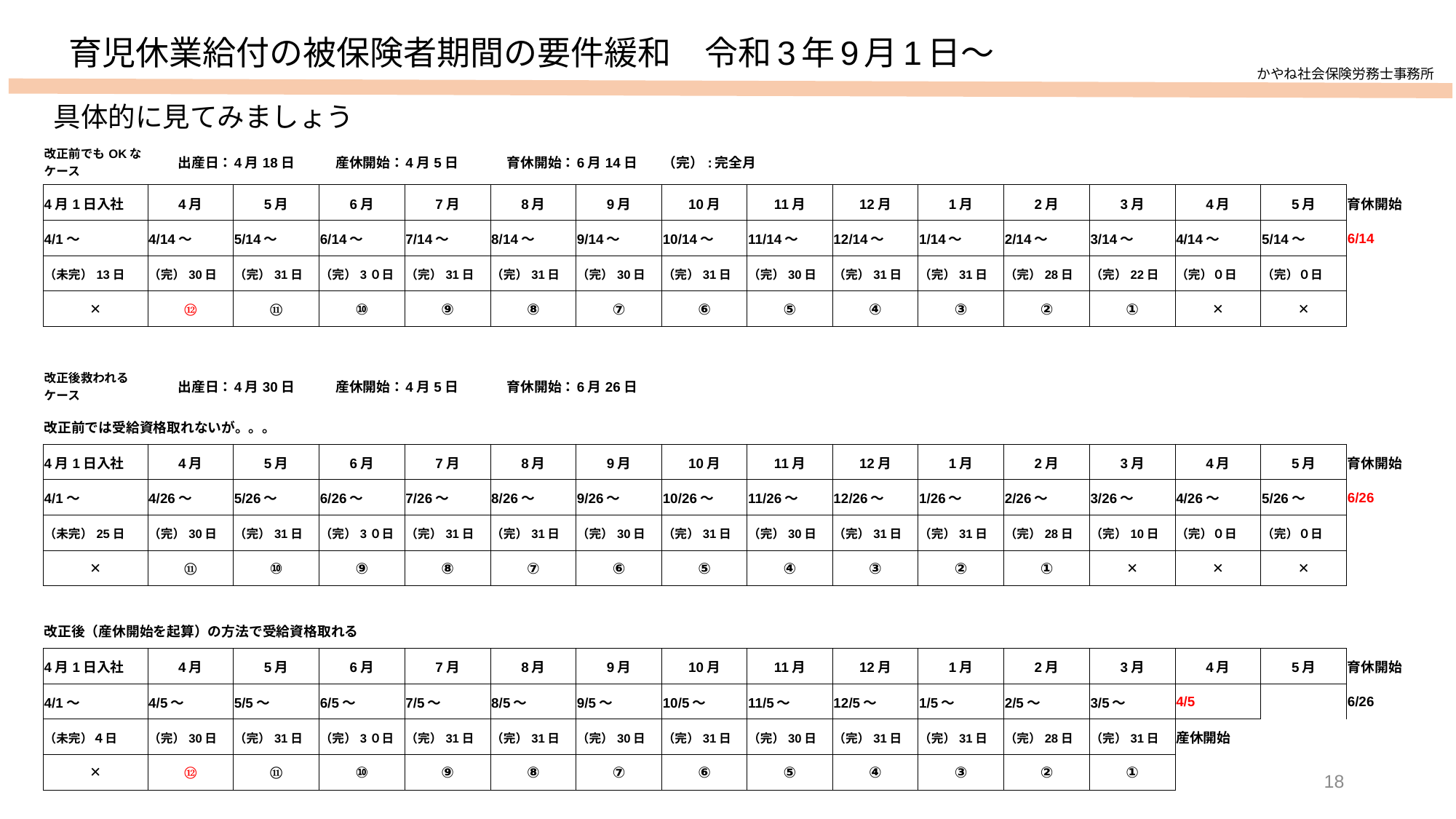

# 育児休業給付の被保険者期間の要件緩和　令和3年9月1日～
かやね社会保険労務士事務所
具体的に見てみましょう
| 改正前でもOKなケース | 出産日： | 4月18日 | 産休開始： | 4月5日 | 育休開始： | 6月14日 | （完）:完全月 |  |  |  |  |  |  |  |  |
| --- | --- | --- | --- | --- | --- | --- | --- | --- | --- | --- | --- | --- | --- | --- | --- |
| 4月1日入社 | 4月 | 5月 | 6月 | 7月 | 8月 | 9月 | 10月 | 11月 | 12月 | 1月 | 2月 | 3月 | 4月 | 5月 | 育休開始 |
| 4/1～ | 4/14～ | 5/14～ | 6/14～ | 7/14～ | 8/14～ | 9/14～ | 10/14～ | 11/14～ | 12/14～ | 1/14～ | 2/14～ | 3/14～ | 4/14～ | 5/14～ | 6/14 |
| （未完）13日 | （完）30日 | （完）31日 | （完）3０日 | （完）31日 | （完）31日 | （完）30日 | （完）31日 | （完）30日 | （完）31日 | （完）31日 | （完）28日 | （完）22日 | （完）０日 | （完）０日 |  |
| ✕ | ⑫ | ⑪ | ⑩ | ⑨ | ⑧ | ⑦ | ⑥ | ⑤ | ④ | ③ | ② | ① | ✕ | ✕ |  |
|  |  |  |  |  |  |  |  |  |  |  |  |  |  |  |  |
| 改正後救われるケース | 出産日： | 4月30日 | 産休開始： | 4月5日 | 育休開始： | 6月26日 |  |  |  |  |  |  |  |  |  |
| 改正前では受給資格取れないが。。。 |  |  |  |  |  |  |  |  |  |  |  |  |  |  |  |
| 4月1日入社 | 4月 | 5月 | 6月 | 7月 | 8月 | 9月 | 10月 | 11月 | 12月 | 1月 | 2月 | 3月 | 4月 | 5月 | 育休開始 |
| 4/1～ | 4/26～ | 5/26～ | 6/26～ | 7/26～ | 8/26～ | 9/26～ | 10/26～ | 11/26～ | 12/26～ | 1/26～ | 2/26～ | 3/26～ | 4/26～ | 5/26～ | 6/26 |
| （未完）25日 | （完）30日 | （完）31日 | （完）3０日 | （完）31日 | （完）31日 | （完）30日 | （完）31日 | （完）30日 | （完）31日 | （完）31日 | （完）28日 | （完）10日 | （完）０日 | （完）０日 |  |
| ✕ | ⑪ | ⑩ | ⑨ | ⑧ | ⑦ | ⑥ | ⑤ | ④ | ③ | ② | ① | ✕ | ✕ | ✕ |  |
|  |  |  |  |  |  |  |  |  |  |  |  |  |  |  |  |
| 改正後（産休開始を起算）の方法で受給資格取れる |  |  |  |  |  |  |  |  |  |  |  |  |  |  |  |
| 4月1日入社 | 4月 | 5月 | 6月 | 7月 | 8月 | 9月 | 10月 | 11月 | 12月 | 1月 | 2月 | 3月 | 4月 | 5月 | 育休開始 |
| 4/1～ | 4/5～ | 5/5～ | 6/5～ | 7/5～ | 8/5～ | 9/5～ | 10/5～ | 11/5～ | 12/5～ | 1/5～ | 2/5～ | 3/5～ | 4/5 |  | 6/26 |
| （未完）４日 | （完）30日 | （完）31日 | （完）3０日 | （完）31日 | （完）31日 | （完）30日 | （完）31日 | （完）30日 | （完）31日 | （完）31日 | （完）28日 | （完）31日 | 産休開始 |  |  |
| ✕ | ⑫ | ⑪ | ⑩ | ⑨ | ⑧ | ⑦ | ⑥ | ⑤ | ④ | ③ | ② | ① |  |  |  |
18